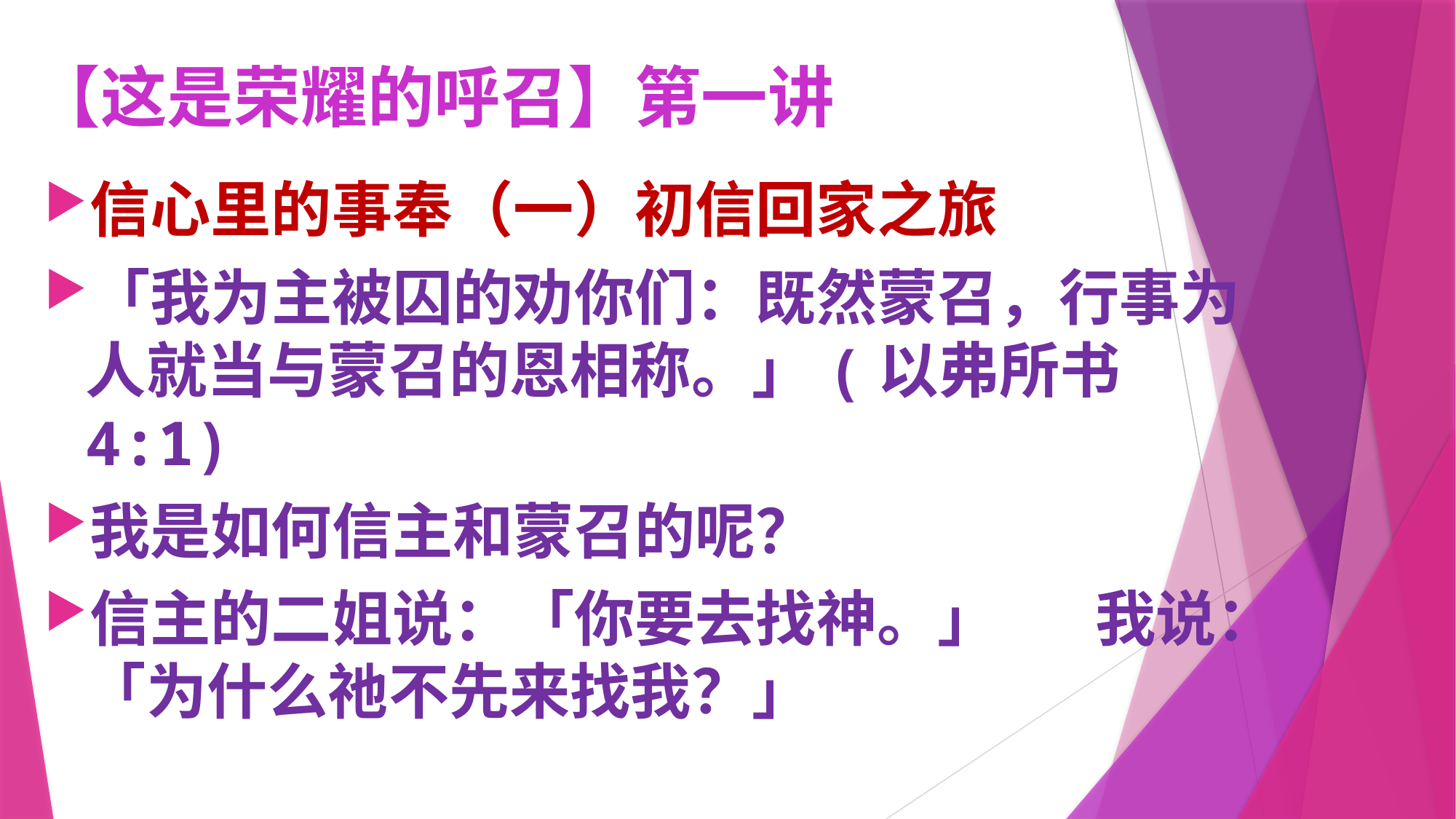

# 【这是荣耀的呼召】第一讲
信心里的事奉（一）初信回家之旅
「我为主被囚的劝你们：既然蒙召，行事为人就当与蒙召的恩相称。」(以弗所书 4:1)
我是如何信主和蒙召的呢？
信主的二姐说：「你要去找神。」       我说：「为什么祂不先来找我？」